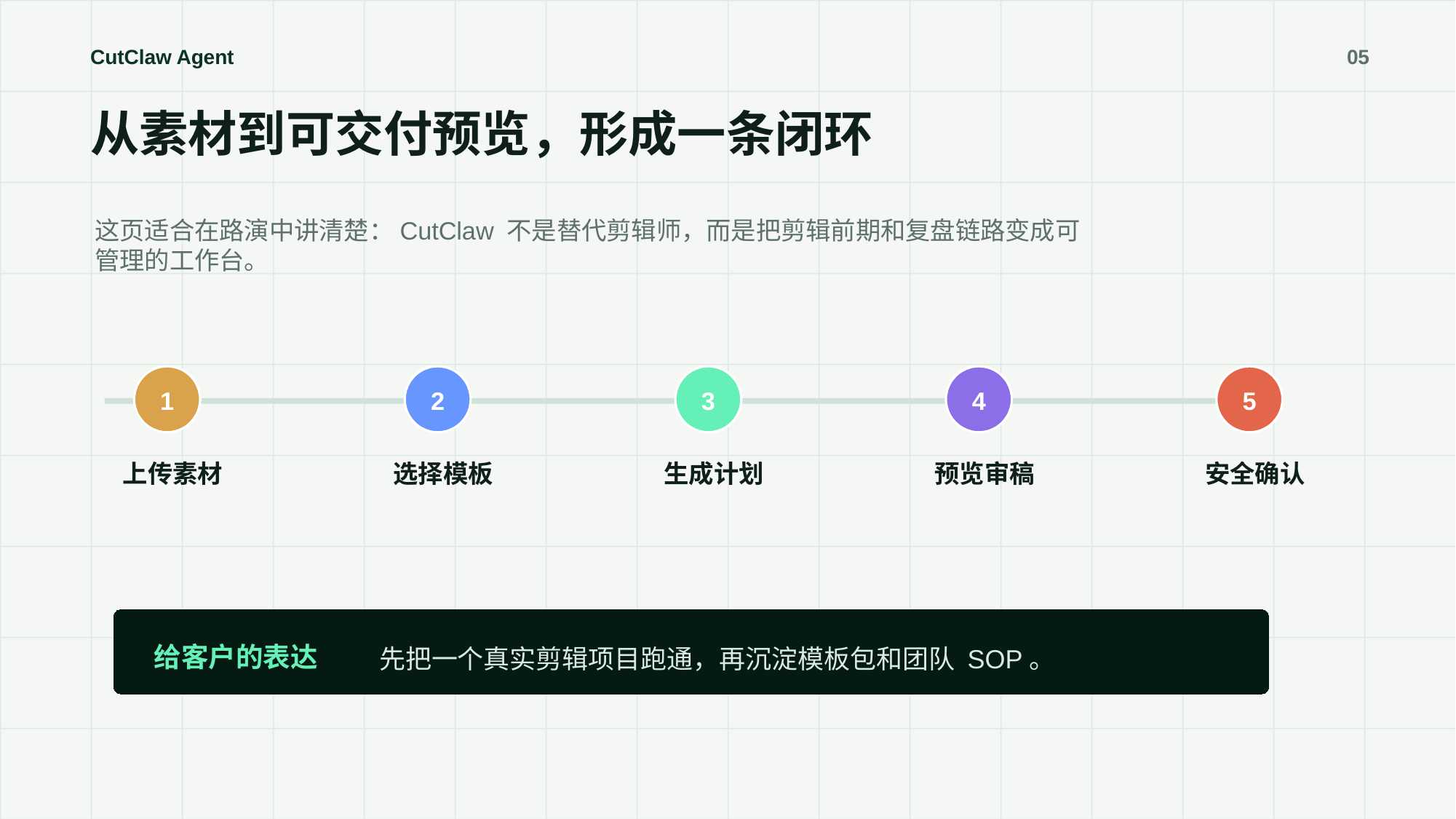

CutClaw Agent
05

从素材到可交付预览，形成一条闭环

这页适合在路演中讲清楚：CutClaw 不是替代剪辑师，而是把剪辑前期和复盘链路变成可管理的工作台。

1
2
3
4
5

上传素材
选择模板
生成计划
预览审稿
安全确认

给客户的表达

先把一个真实剪辑项目跑通，再沉淀模板包和团队 SOP。